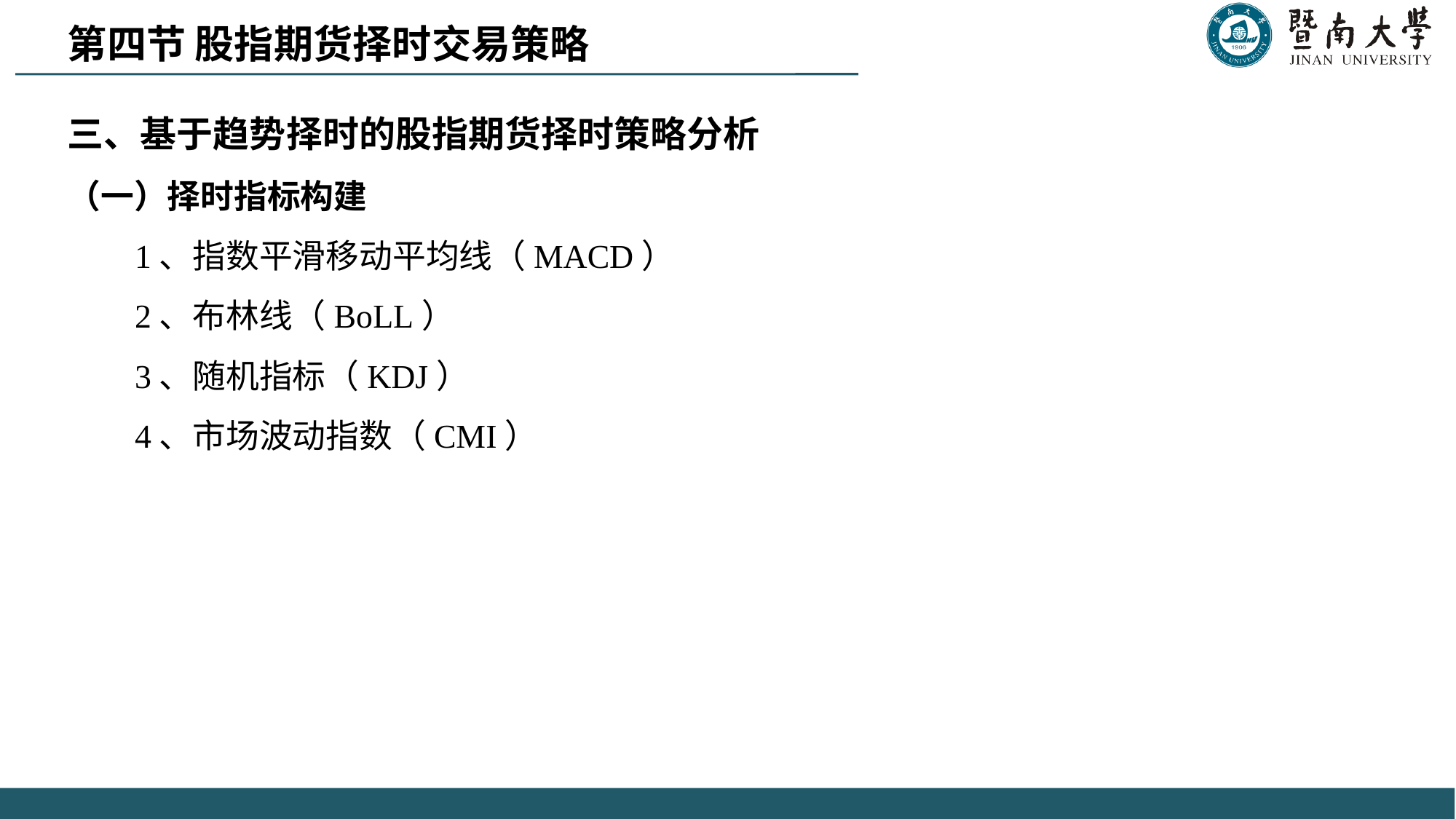

第四节 股指期货择时交易策略
三、基于趋势择时的股指期货择时策略分析
（一）择时指标构建
        1、指数平滑移动平均线（MACD）
        2、布林线（BoLL）
        3、随机指标（KDJ）
        4、市场波动指数（CMI）